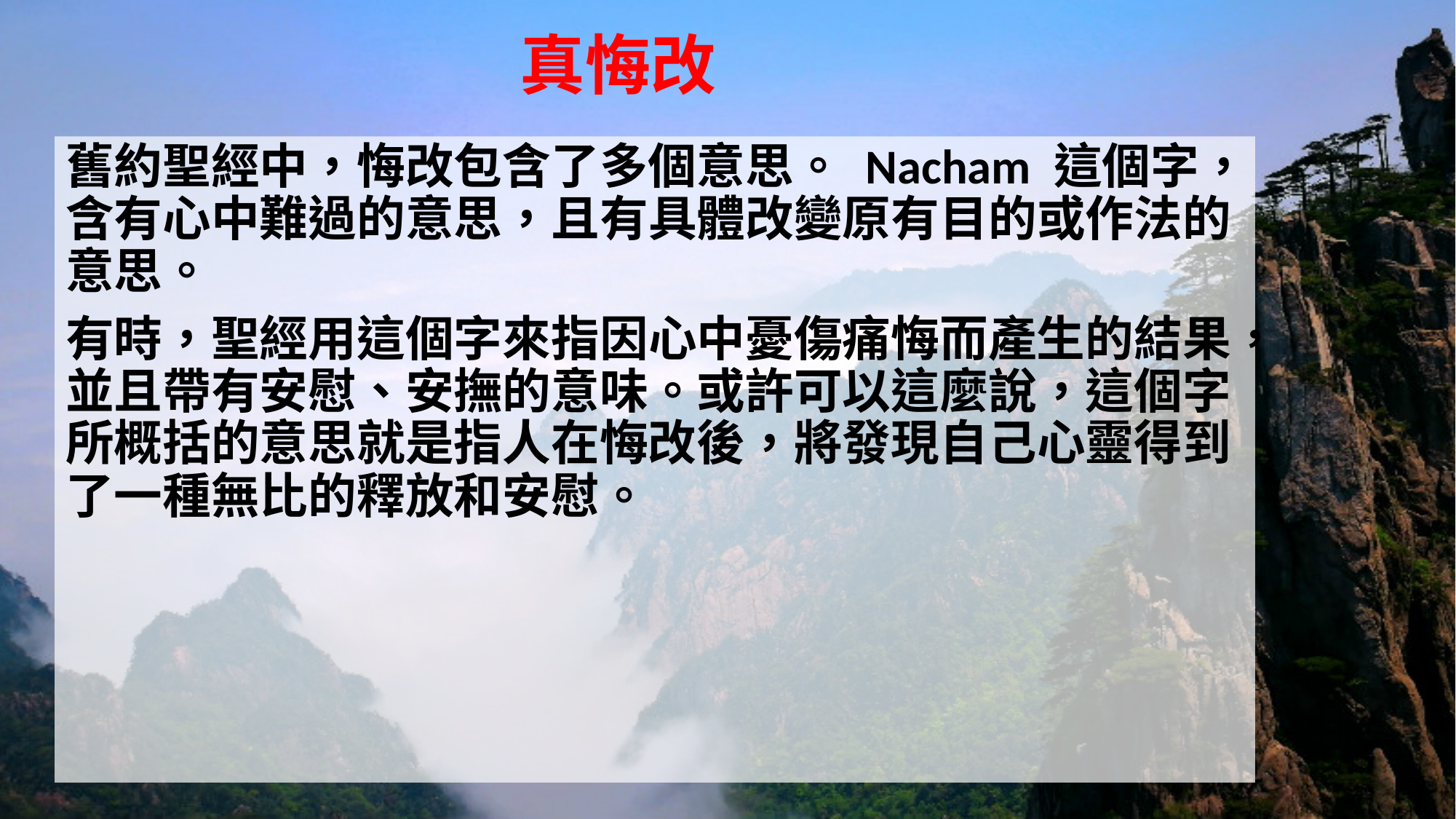

# 真悔改
舊約聖經中，悔改包含了多個意思。 Nacham 這個字，含有心中難過的意思，且有具體改變原有目的或作法的意思。
有時，聖經用這個字來指因心中憂傷痛悔而產生的結果，並且帶有安慰、安撫的意味。或許可以這麼說，這個字所概括的意思就是指人在悔改後，將發現自己心靈得到了一種無比的釋放和安慰。